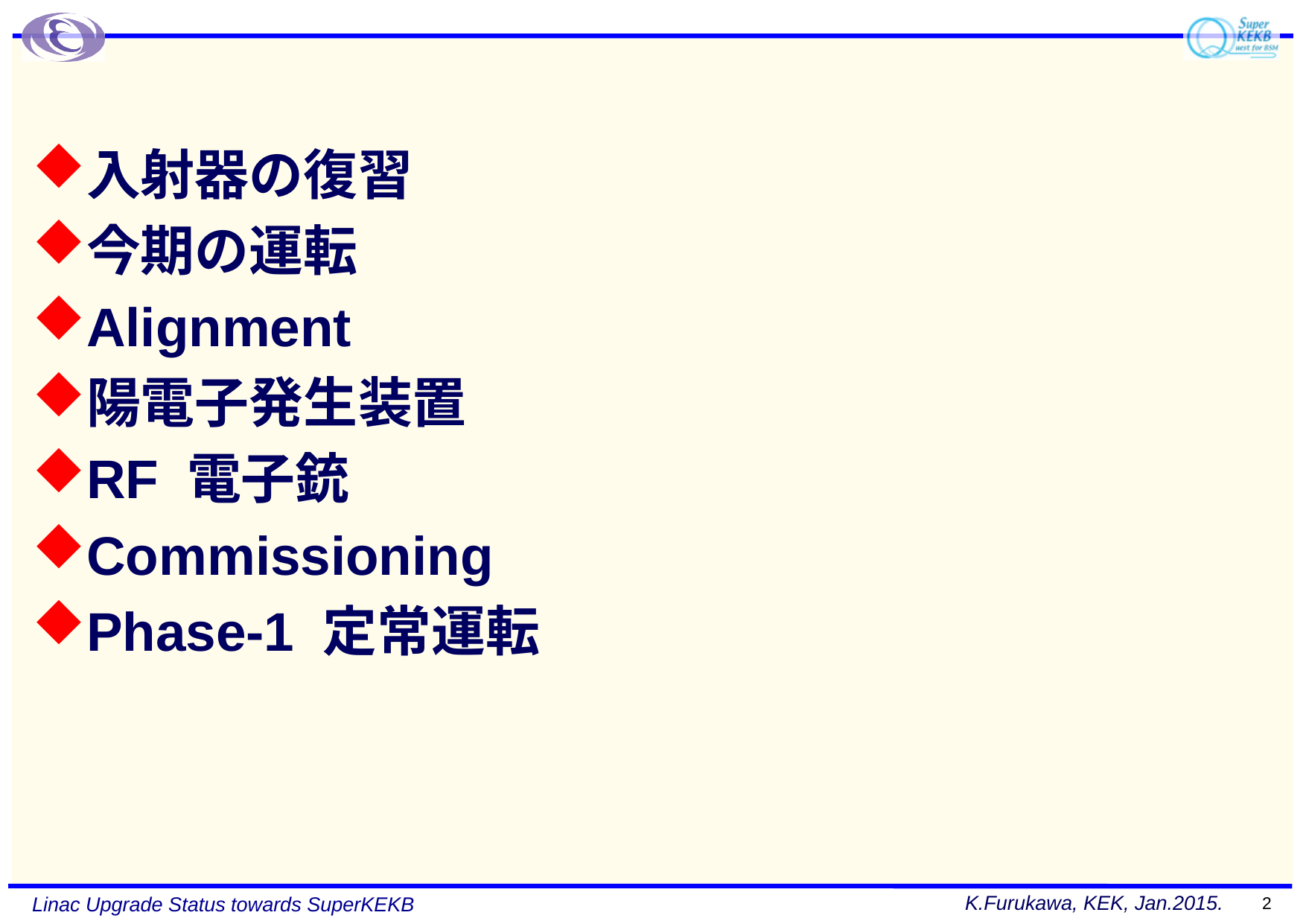

#
入射器の復習
今期の運転
Alignment
陽電子発生装置
RF 電子銃
Commissioning
Phase-1 定常運転
2